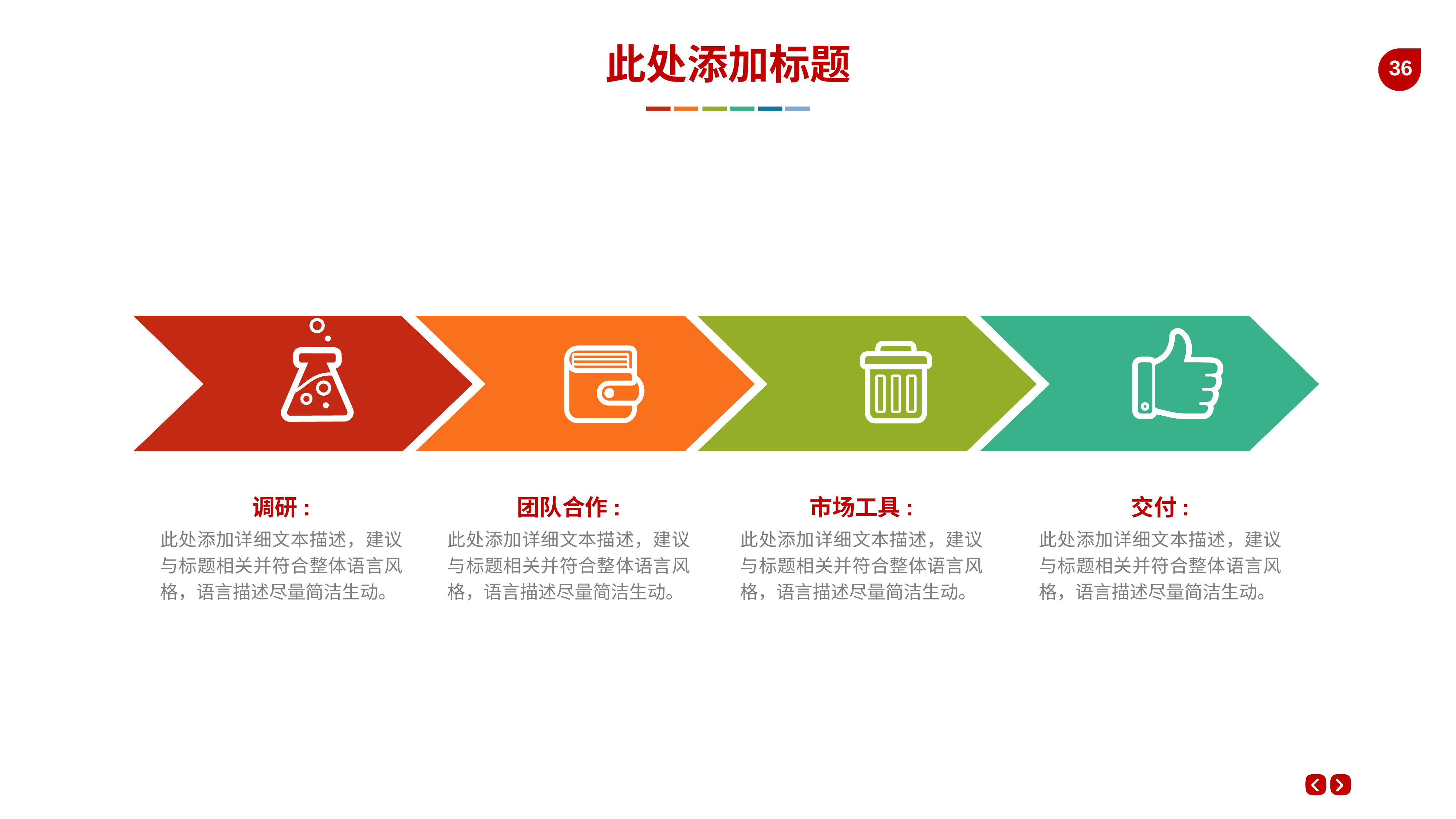

此处添加标题

调研:
此处添加详细文本描述，建议与标题相关并符合整体语言风格，语言描述尽量简洁生动。
团队合作:
此处添加详细文本描述，建议与标题相关并符合整体语言风格，语言描述尽量简洁生动。
市场工具:
此处添加详细文本描述，建议与标题相关并符合整体语言风格，语言描述尽量简洁生动。
交付:
此处添加详细文本描述，建议与标题相关并符合整体语言风格，语言描述尽量简洁生动。